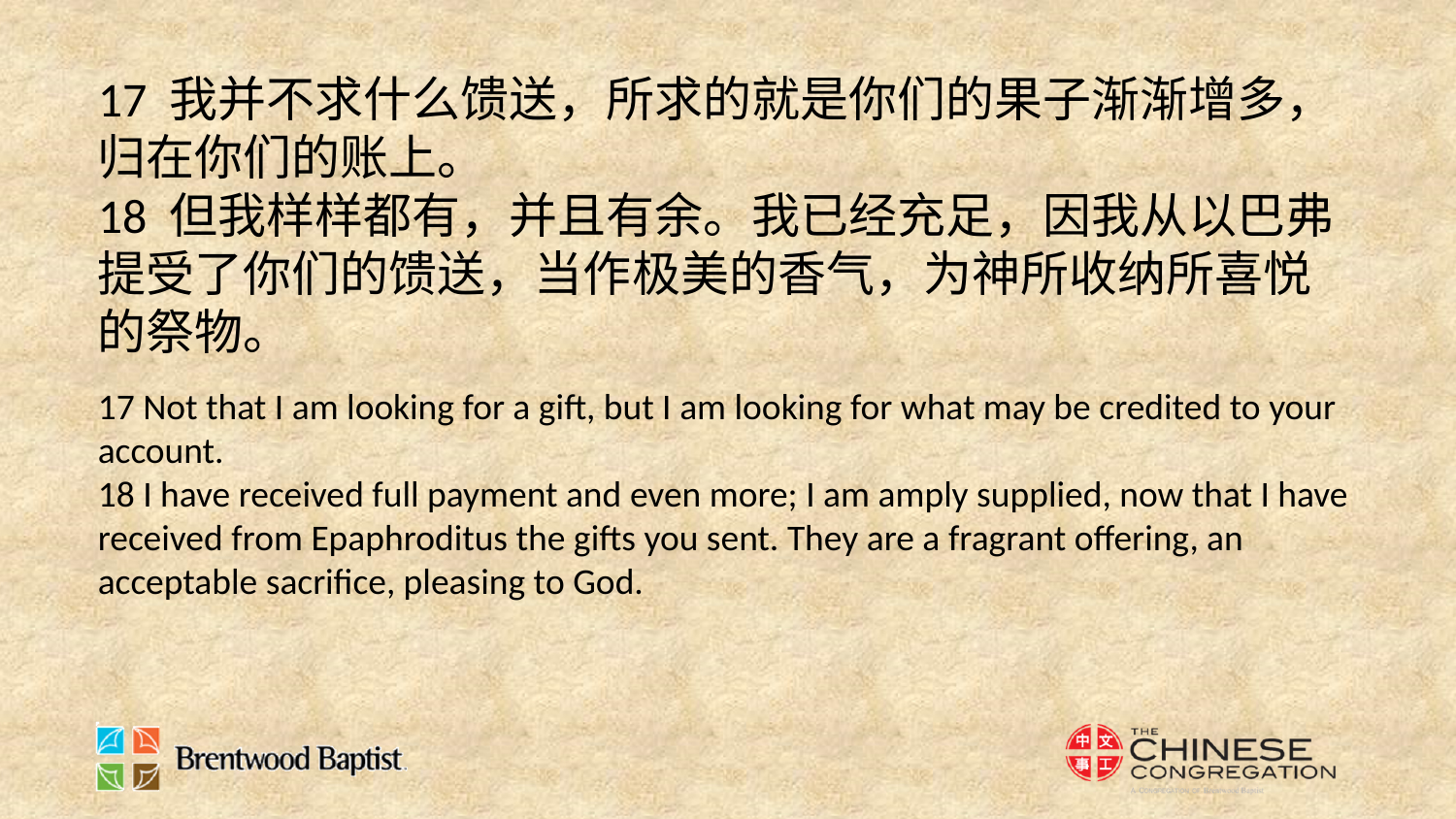

17 我并不求什么馈送，所求的就是你们的果子渐渐增多，归在你们的账上。
18 但我样样都有，并且有余。我已经充足，因我从以巴弗提受了你们的馈送，当作极美的香气，为神所收纳所喜悦的祭物。

17 Not that I am looking for a gift, but I am looking for what may be credited to your account.
18 I have received full payment and even more; I am amply supplied, now that I have received from Epaphroditus the gifts you sent. They are a fragrant offering, an acceptable sacrifice, pleasing to God.